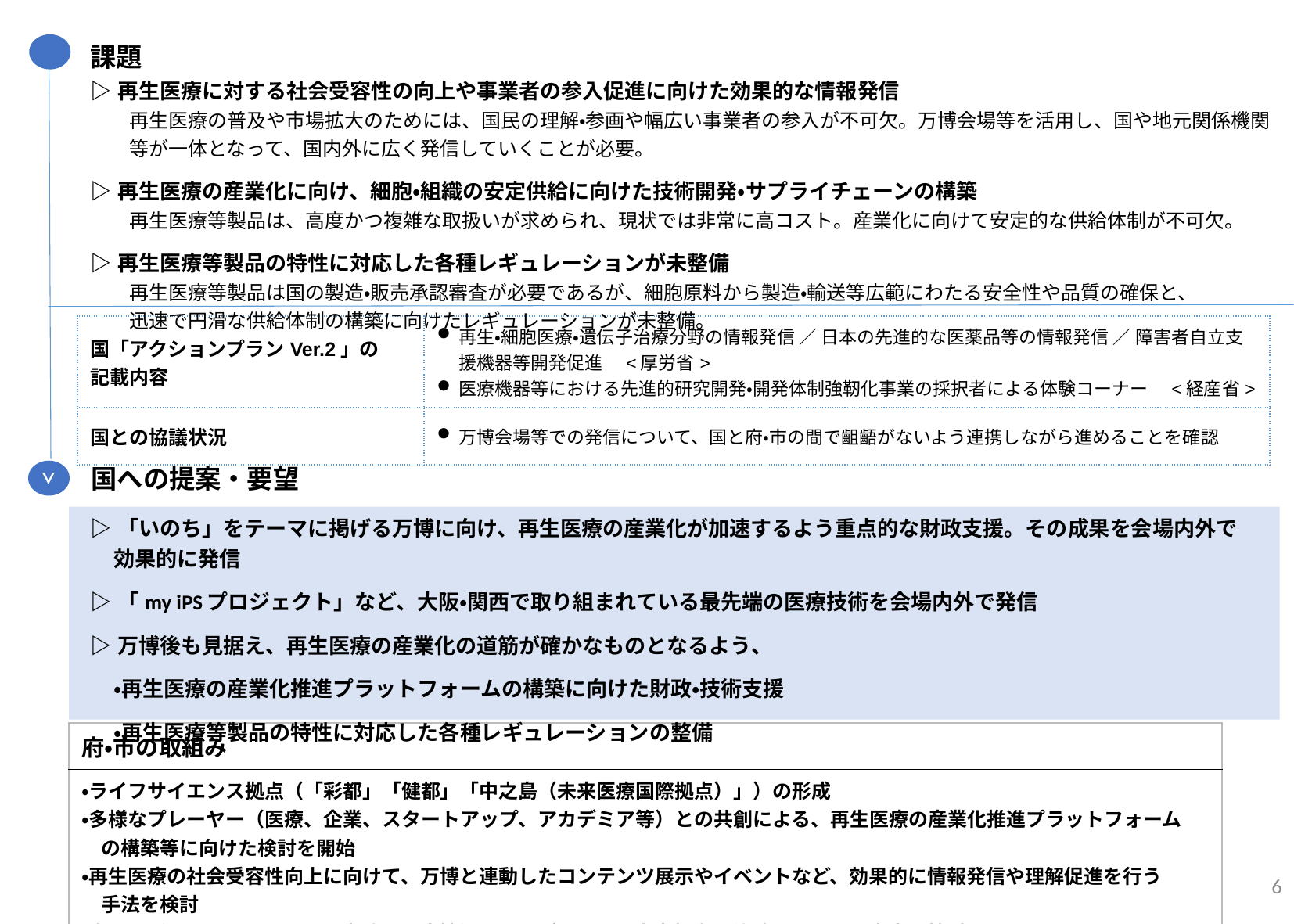

課題
| ▷再生医療に対する社会受容性の向上や事業者の参入促進に向けた効果的な情報発信 　　再生医療の普及や市場拡大のためには、国民の理解・参画や幅広い事業者の参入が不可欠。万博会場等を活用し、国や地元関係機関 　　等が一体となって、国内外に広く発信していくことが必要。 |
| --- |
| ▷再生医療の産業化に向け、細胞・組織の安定供給に向けた技術開発・サプライチェーンの構築 　　再生医療等製品は、高度かつ複雑な取扱いが求められ、現状では非常に高コスト。産業化に向けて安定的な供給体制が不可欠。 |
| ▷再生医療等製品の特性に対応した各種レギュレーションが未整備 　　再生医療等製品は国の製造・販売承認審査が必要であるが、細胞原料から製造・輸送等広範にわたる安全性や品質の確保と、 　　迅速で円滑な供給体制の構築に向けたレギュレーションが未整備。 |
| 国「アクションプランVer.2」の 記載内容 | 再⽣・細胞医療・遺伝⼦治療分野の情報発信 ／ ⽇本の先進的な医薬品等の情報発信 ／ 障害者⾃⽴⽀援機器等開発促進　<厚労省> 医療機器等における先進的研究開発・開発体制強靭化事業の採択者による体験コーナー　<経産省> |
| --- | --- |
| 国との協議状況 | 万博会場等での発信について、国と府・市の間で齟齬がないよう連携しながら進めることを確認 |
>
国への提案・要望

| ▷「いのち」をテーマに掲げる万博に向け、再生医療の産業化が加速するよう重点的な財政支援。その成果を会場内外で効果的に発信 |
| --- |
| ▷「my iPSプロジェクト」など、大阪・関西で取り組まれている最先端の医療技術を会場内外で発信 |
| ▷万博後も見据え、再生医療の産業化の道筋が確かなものとなるよう、 |
| ・再生医療の産業化推進プラットフォームの構築に向けた財政・技術支援 |
| ・再生医療等製品の特性に対応した各種レギュレーションの整備 |

| 府・市の取組み |
| --- |
| ・ライフサイエンス拠点（「彩都」「健都」「中之島（未来医療国際拠点）」）の形成 ・多様なプレーヤー（医療、企業、スタートアップ、アカデミア等）との共創による、再生医療の産業化推進プラットフォーム 　の構築等に向けた検討を開始 ・再生医療の社会受容性向上に向けて、万博と連動したコンテンツ展示やイベントなど、効果的に情報発信や理解促進を行う 　手法を検討 ・大阪パビリオンにおいて、最先端の医療技術やそれがもたらす未来社会を体験できる展示内容を検討 |

6